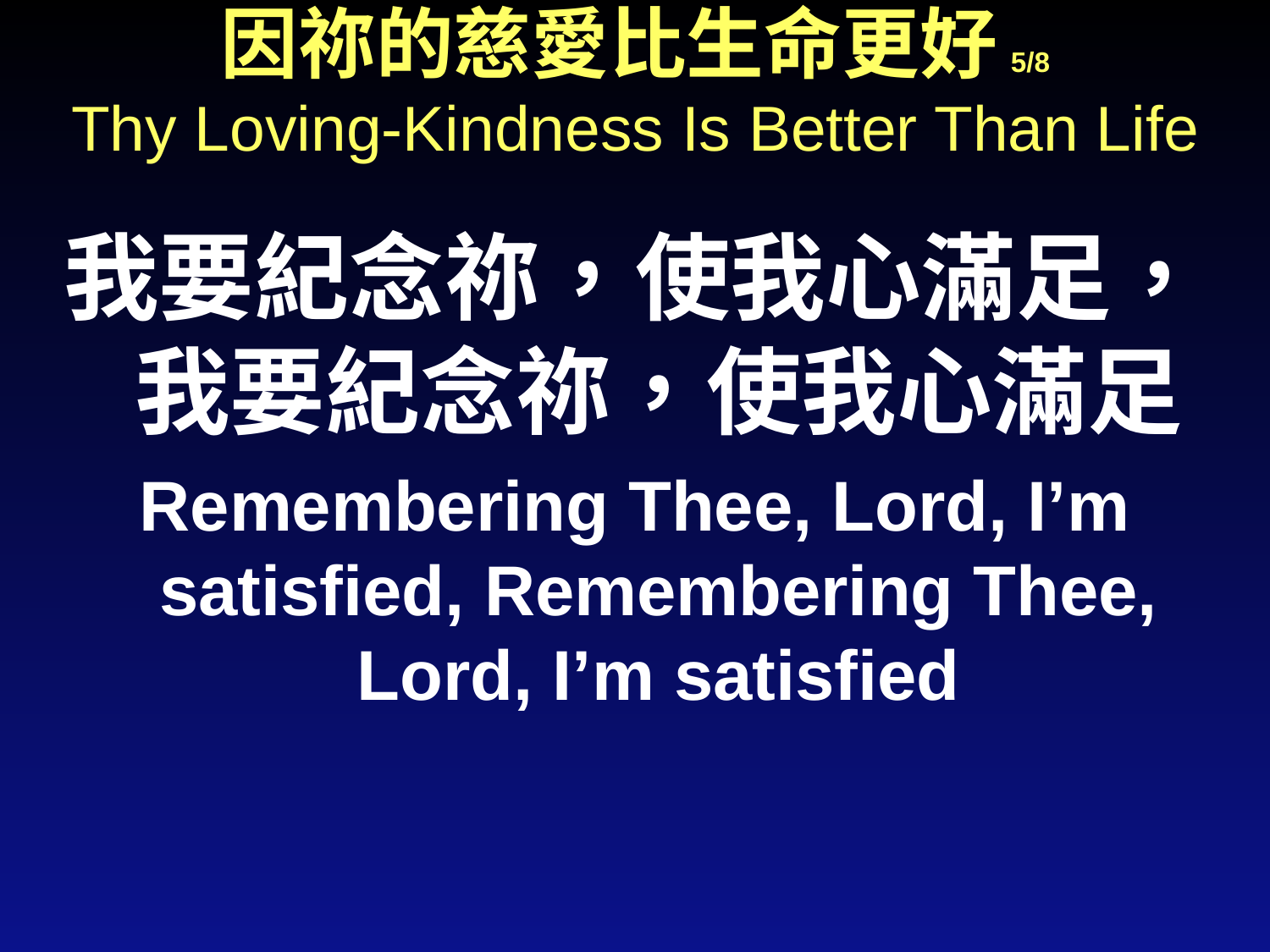

# 因祢的慈愛比生命更好 5/8 Thy Loving-Kindness Is Better Than Life
我要紀念祢，使我心滿足，
我要紀念祢，使我心滿足
Remembering Thee, Lord, I’m satisfied, Remembering Thee, Lord, I’m satisfied